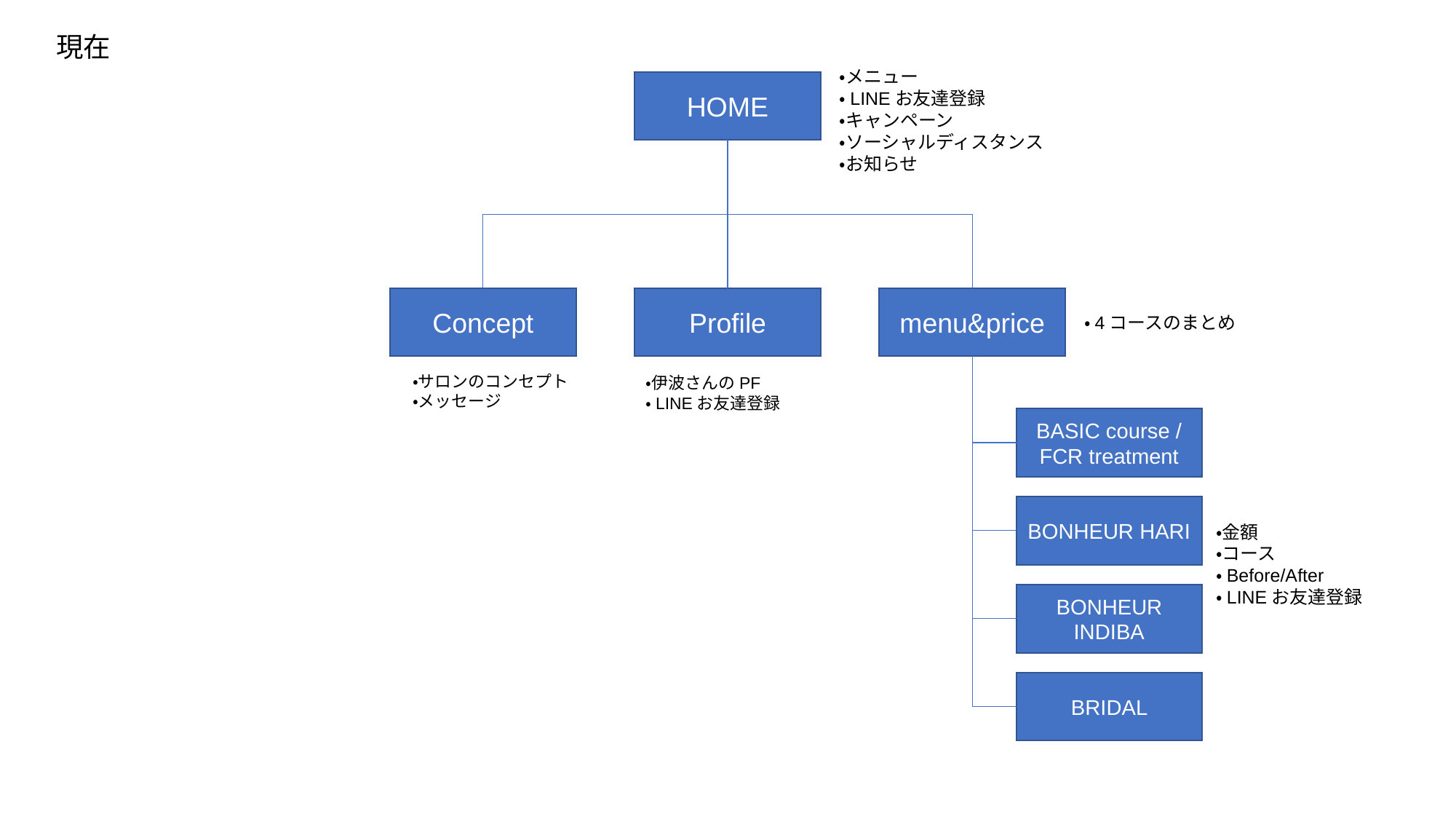

現在
・メニュー
・LINEお友達登録
・キャンペーン
・ソーシャルディスタンス
・お知らせ
HOME
Concept
Profile
menu&price
・4コースのまとめ
・サロンのコンセプト
・メッセージ
・伊波さんのPF
・LINEお友達登録
BASIC course / FCR treatment
BONHEUR HARI
・金額
・コース
・Before/After
・LINEお友達登録
BONHEUR INDIBA
BRIDAL